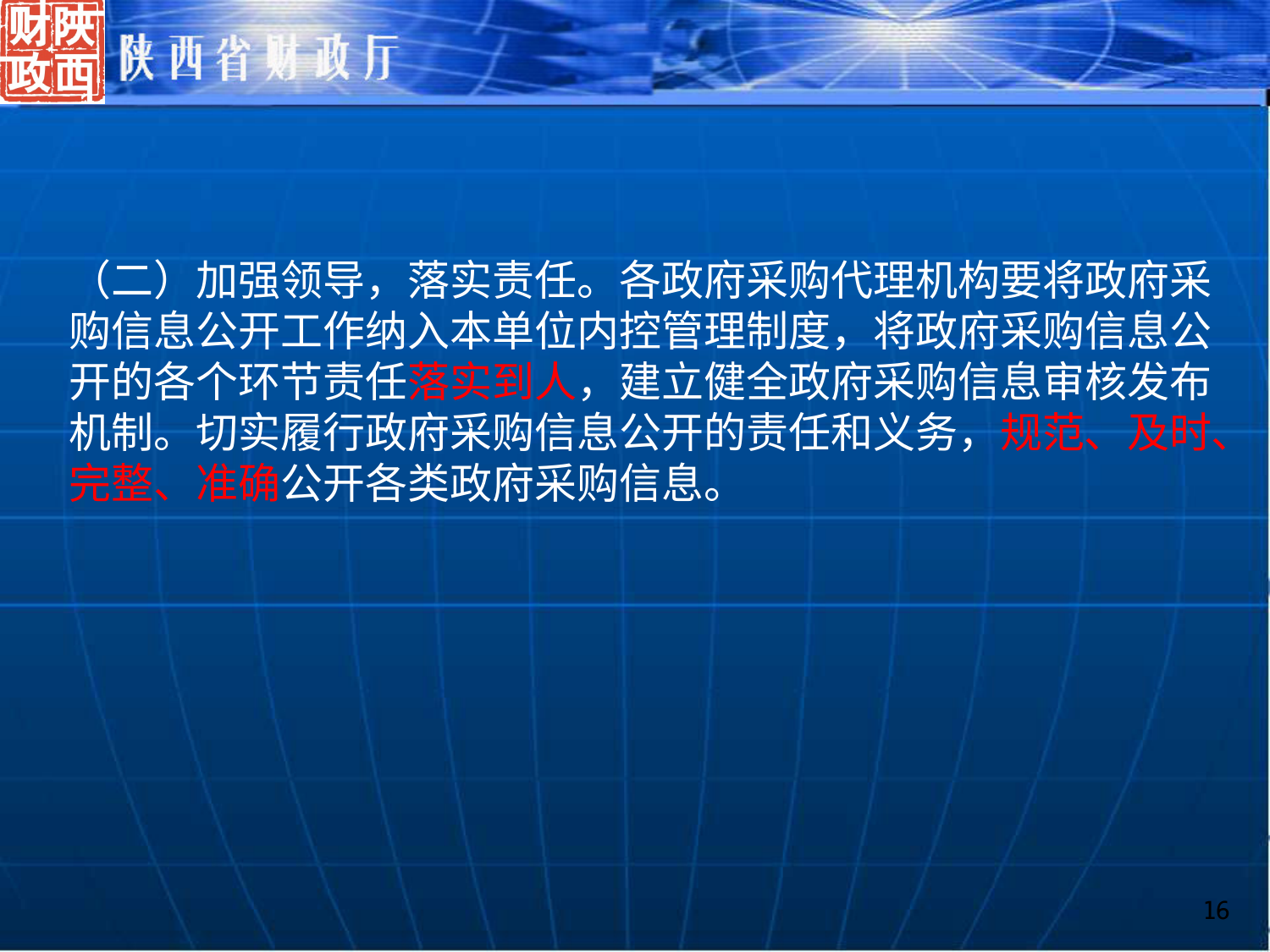

（二）加强领导，落实责任。各政府采购代理机构要将政府采购信息公开工作纳入本单位内控管理制度，将政府采购信息公开的各个环节责任落实到人，建立健全政府采购信息审核发布机制。切实履行政府采购信息公开的责任和义务，规范、及时、完整、准确公开各类政府采购信息。

16